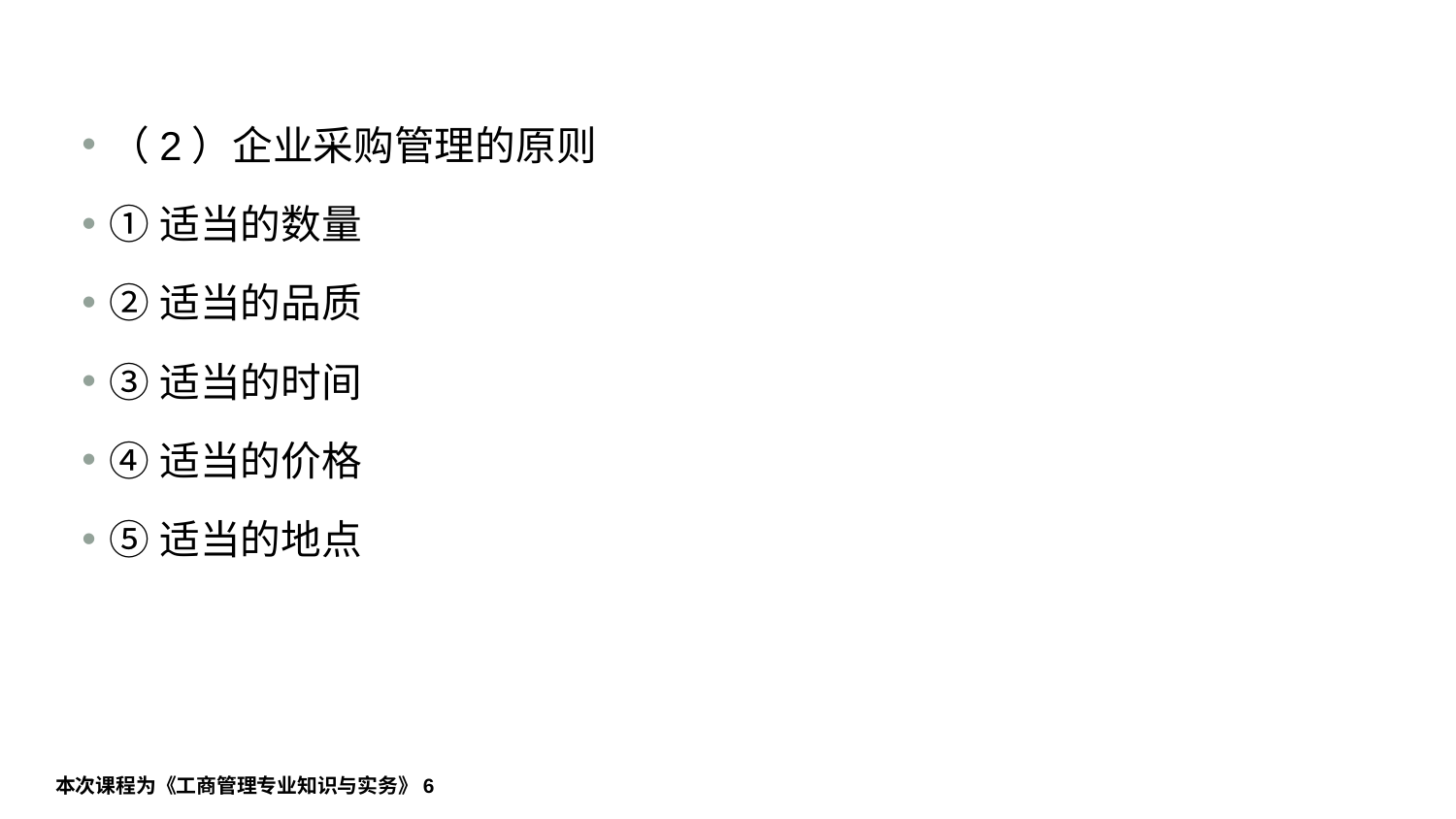

#
（2）企业采购管理的原则
①适当的数量
②适当的品质
③适当的时间
④适当的价格
⑤适当的地点